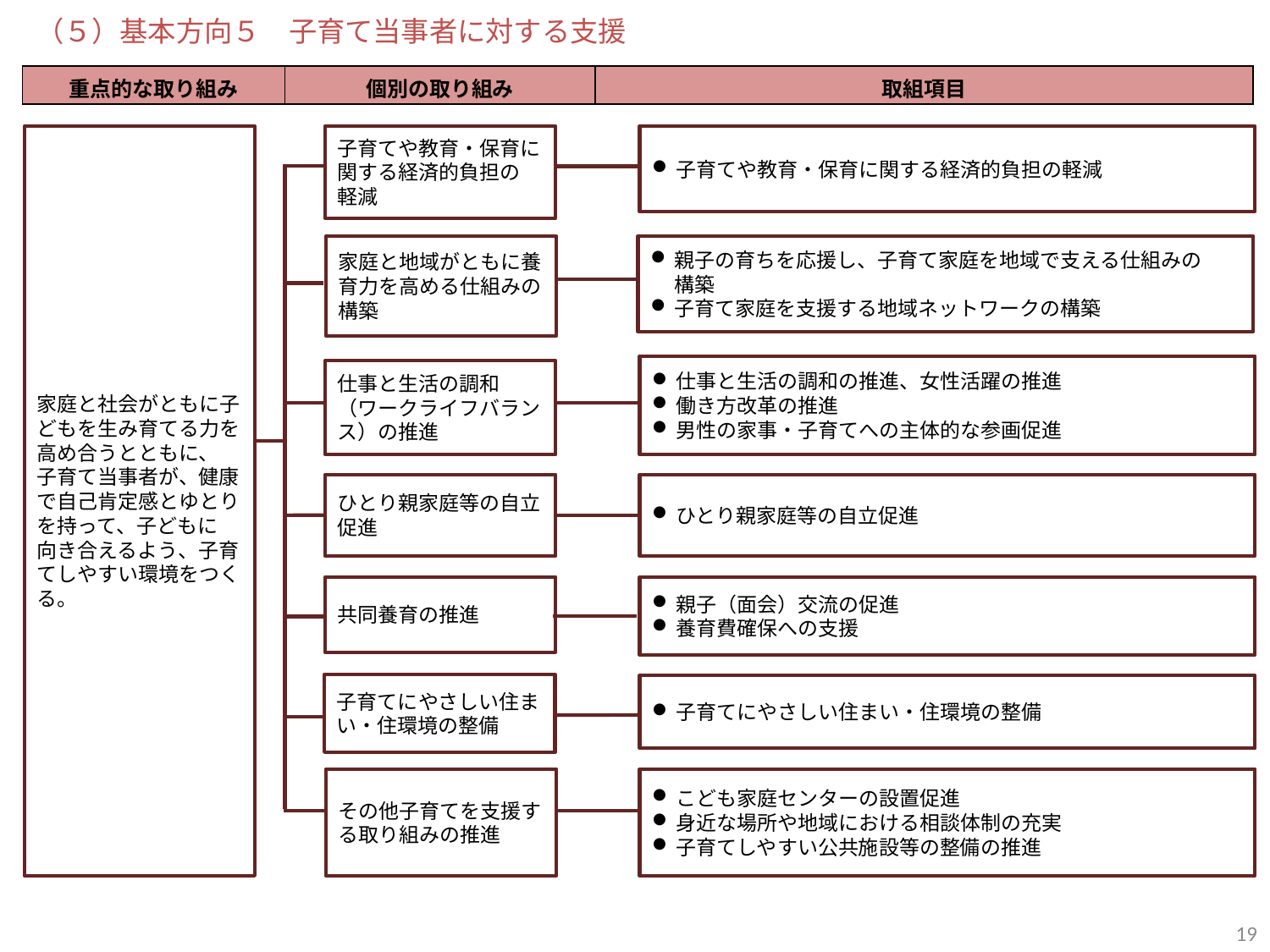

（５）基本方向５　子育て当事者に対する支援
| 重点的な取り組み | 個別の取り組み | 取組項目 |
| --- | --- | --- |
家庭と社会がともに子どもを生み育てる力を高め合うとともに、
子育て当事者が、健康で自己肯定感とゆとりを持って、子どもに
向き合えるよう、子育てしやすい環境をつくる。
子育てや教育・保育に関する経済的負担の軽減
子育てや教育・保育に関する経済的負担の
軽減
家庭と地域がともに養育力を高める仕組みの構築
親子の育ちを応援し、子育て家庭を地域で支える仕組みの
構築
子育て家庭を支援する地域ネットワークの構築
仕事と生活の調和の推進、女性活躍の推進
働き方改革の推進
男性の家事・子育てへの主体的な参画促進
仕事と生活の調和（ワークライフバランス）の推進
ひとり親家庭等の自立
促進
ひとり親家庭等の自立促進
親子（面会）交流の促進
養育費確保への支援
共同養育の推進
子育てにやさしい住まい・住環境の整備
子育てにやさしい住まい・住環境の整備
こども家庭センターの設置促進
身近な場所や地域における相談体制の充実
子育てしやすい公共施設等の整備の推進
その他子育てを支援する取り組みの推進
19